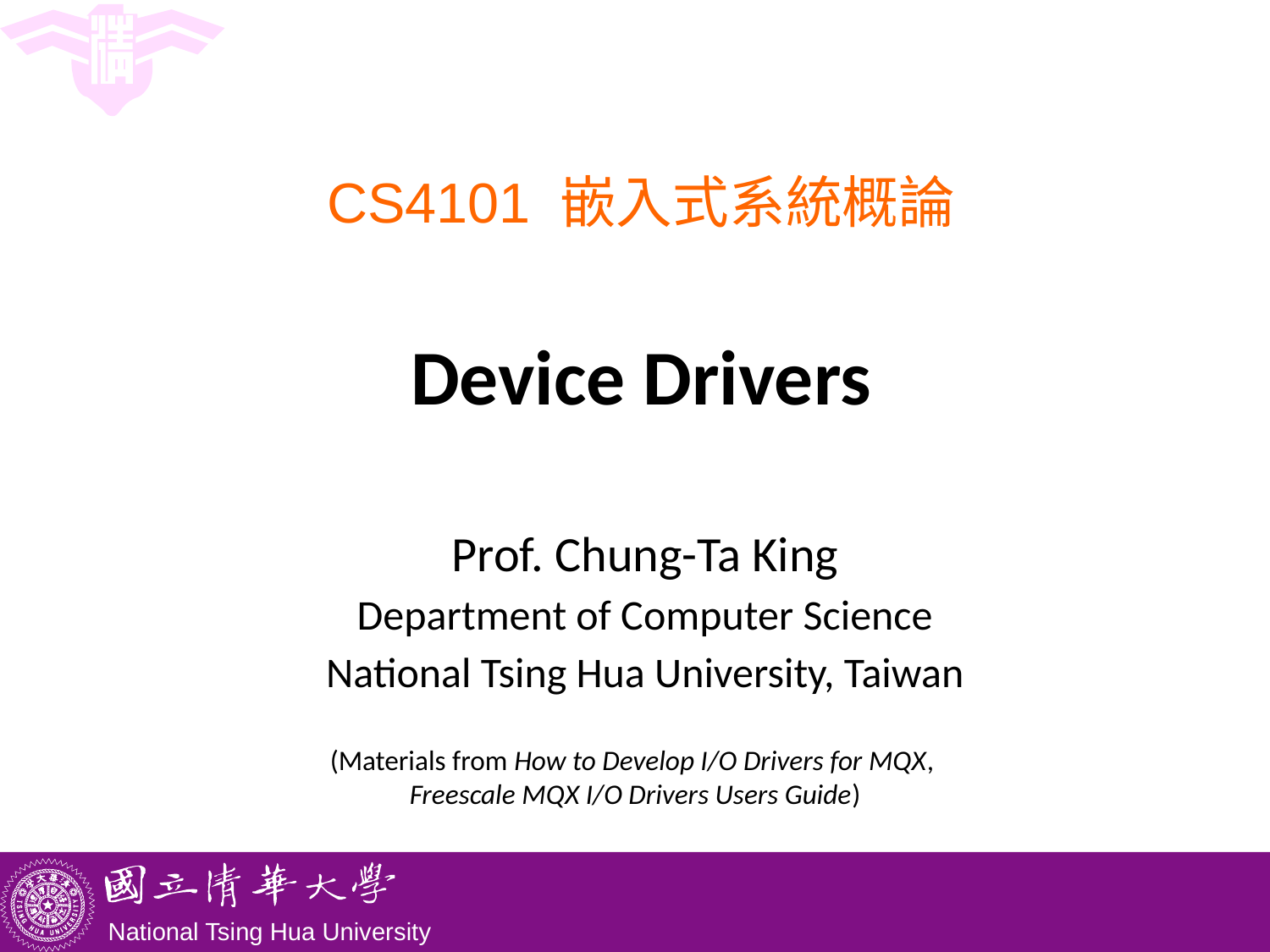

# CS4101 嵌入式系統概論 Device Drivers
Prof. Chung-Ta King
Department of Computer Science
National Tsing Hua University, Taiwan
(Materials from How to Develop I/O Drivers for MQX,
Freescale MQX I/O Drivers Users Guide)